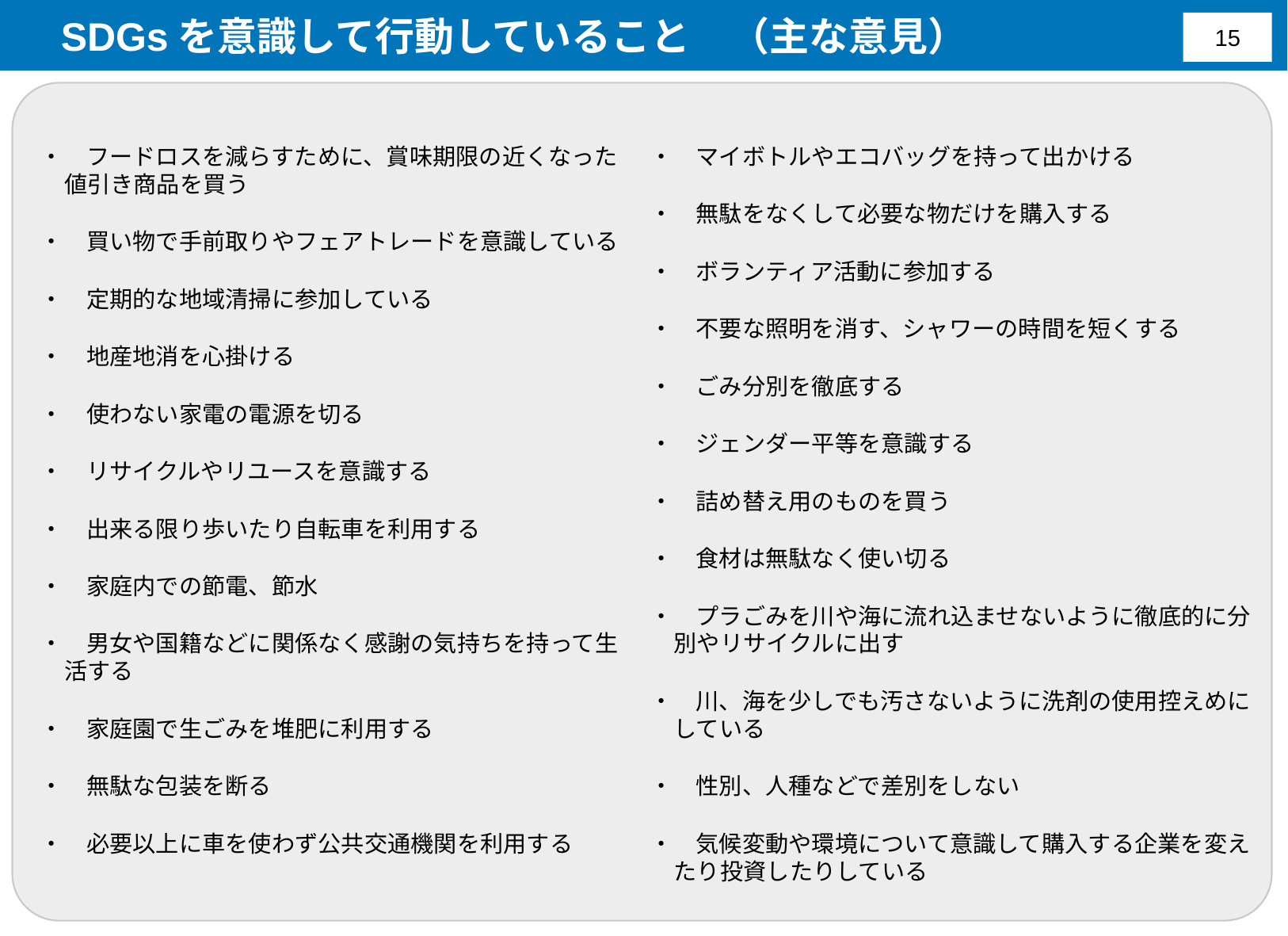

SDGsを意識して行動していること　（主な意見）
15

・　フードロスを減らすために、賞味期限の近くなった値引き商品を買う
・　買い物で手前取りやフェアトレードを意識している
・　定期的な地域清掃に参加している
・　地産地消を心掛ける
・　使わない家電の電源を切る
・　リサイクルやリユースを意識する
・　出来る限り歩いたり自転車を利用する
・　家庭内での節電、節水
・　男女や国籍などに関係なく感謝の気持ちを持って生活する
・　家庭園で生ごみを堆肥に利用する
・　無駄な包装を断る
・　必要以上に車を使わず公共交通機関を利用する
・　マイボトルやエコバッグを持って出かける
・　無駄をなくして必要な物だけを購入する
・　ボランティア活動に参加する
・　不要な照明を消す、シャワーの時間を短くする
・　ごみ分別を徹底する
・　ジェンダー平等を意識する
・　詰め替え用のものを買う
・　食材は無駄なく使い切る
・　プラごみを川や海に流れ込ませないように徹底的に分別やリサイクルに出す
・　川、海を少しでも汚さないように洗剤の使用控えめにしている
・　性別、人種などで差別をしない
・　気候変動や環境について意識して購入する企業を変えたり投資したりしている